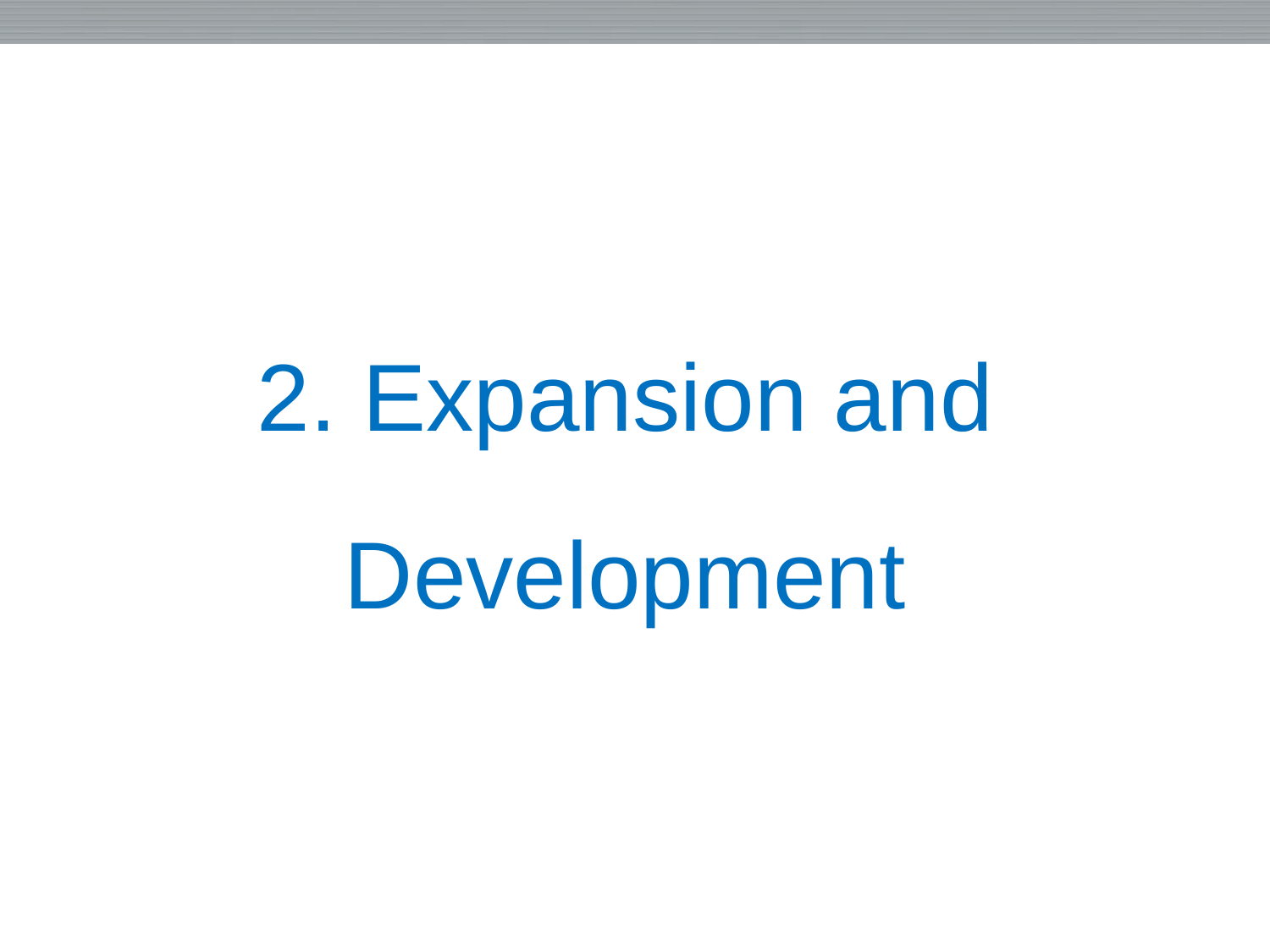

특례법 입법 경위와 목적
| ﻿﻿2. Expansion and Development |
| --- |